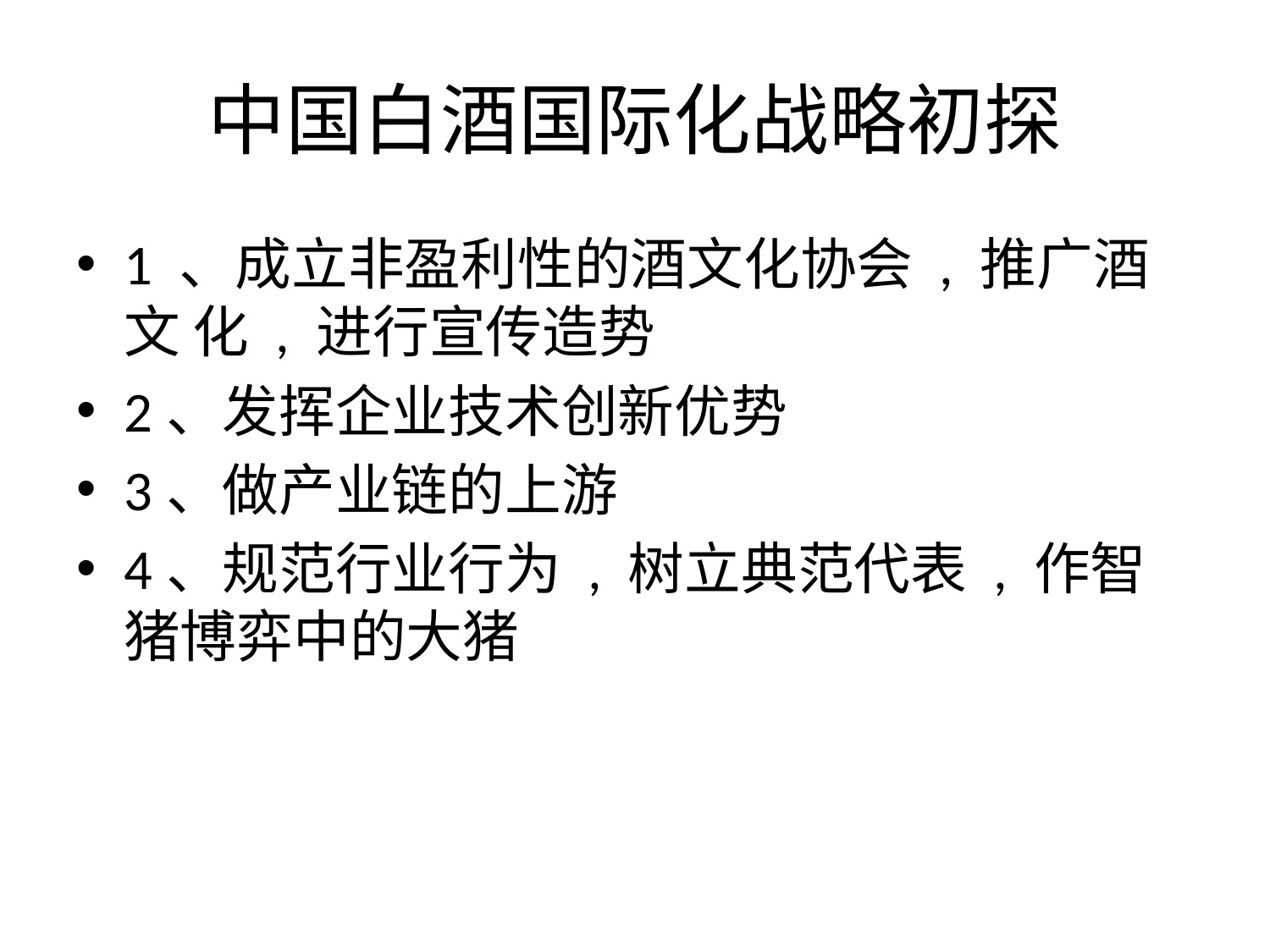

# 中国白酒国际化战略初探
1 、成立非盈利性的酒文化协会 , 推广酒文 化 , 进行宣传造势
2、发挥企业技术创新优势
3、做产业链的上游
4、规范行业行为 , 树立典范代表 , 作智猪博弈中的大猪